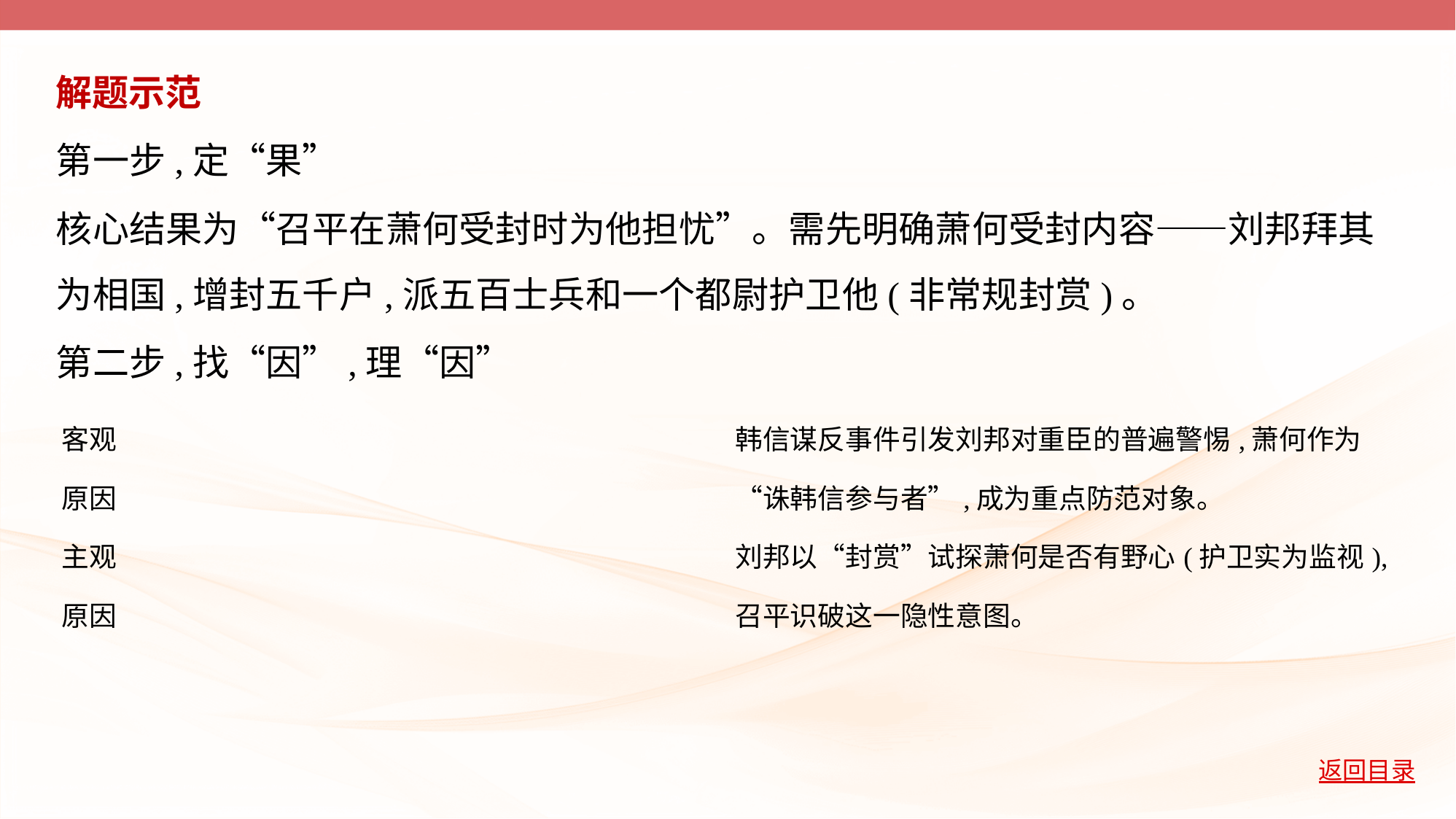

解题示范
第一步,定“果”
核心结果为“召平在萧何受封时为他担忧”。需先明确萧何受封内容——刘邦拜其
为相国,增封五千户,派五百士兵和一个都尉护卫他(非常规封赏)。
第二步,找“因”,理“因”
| 客观 原因 | 韩信谋反事件引发刘邦对重臣的普遍警惕,萧何作为 “诛韩信参与者”,成为重点防范对象。 |
| --- | --- |
| 主观 原因 | 刘邦以“封赏”试探萧何是否有野心(护卫实为监视), 召平识破这一隐性意图。 |